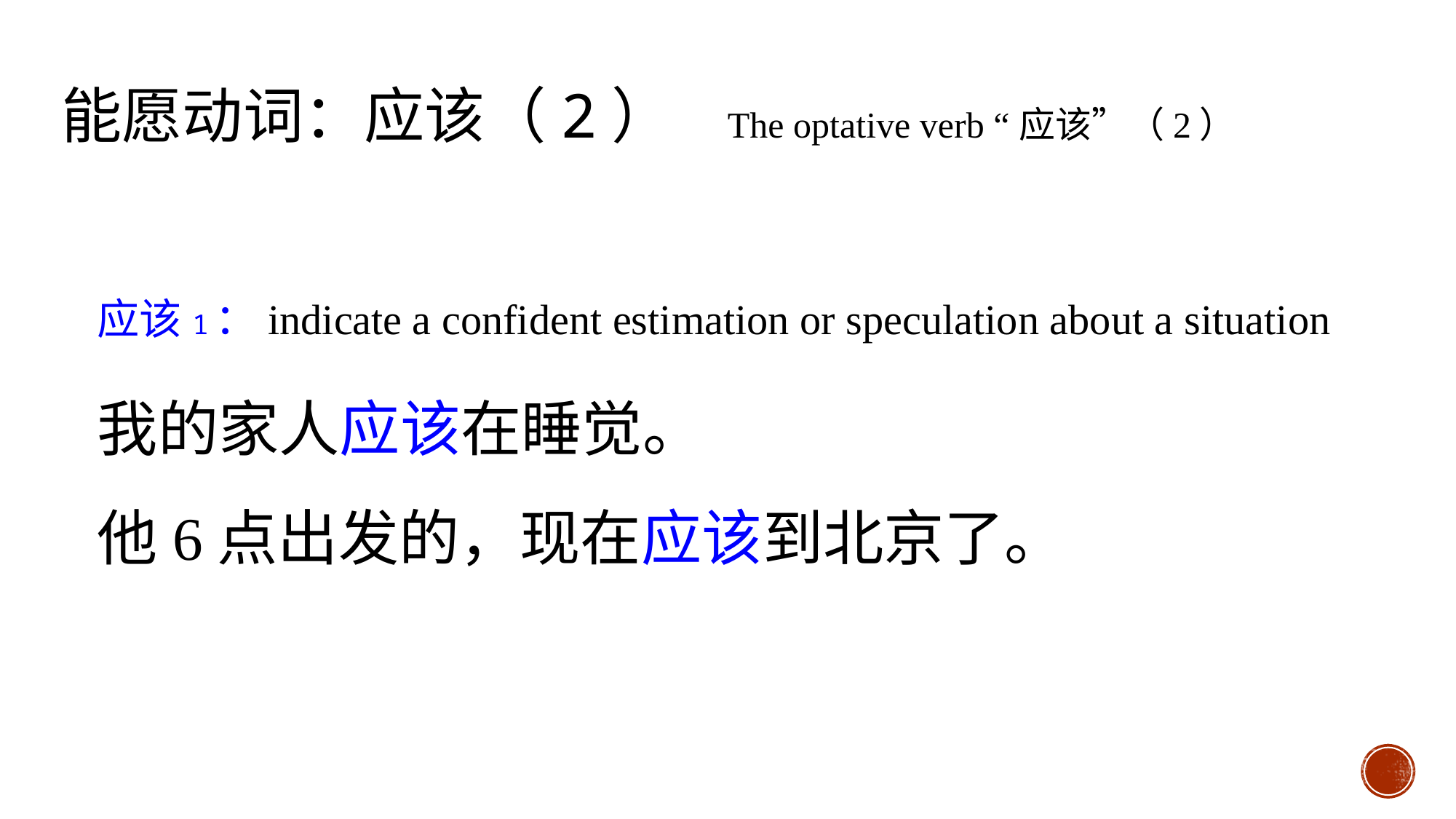

能愿动词：应该（2）   The optative verb “应该”（2）
应该1：indicate a confident estimation or speculation about a situation
我的家人应该在睡觉。
他6点出发的，现在应该到北京了。